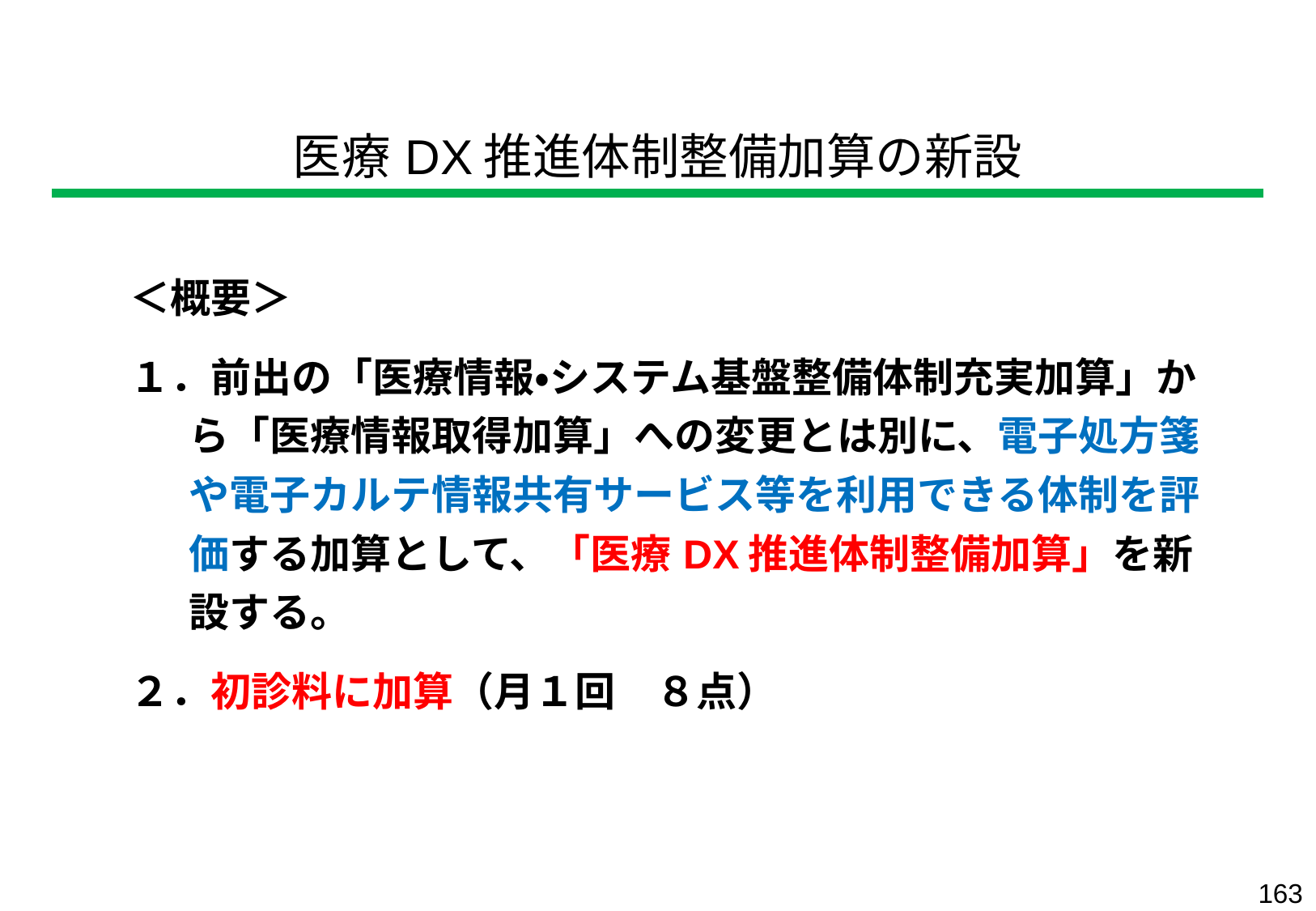

| 医療DX推進体制整備加算の新設 |
| --- |
| ＜概要＞ １．前出の「医療情報・システム基盤整備体制充実加算」から「医療情報取得加算」への変更とは別に、電子処方箋や電子カルテ情報共有サービス等を利用できる体制を評価する加算として、「医療DX推進体制整備加算」を新設する。 ２．初診料に加算（月１回　８点） |
| --- |
163